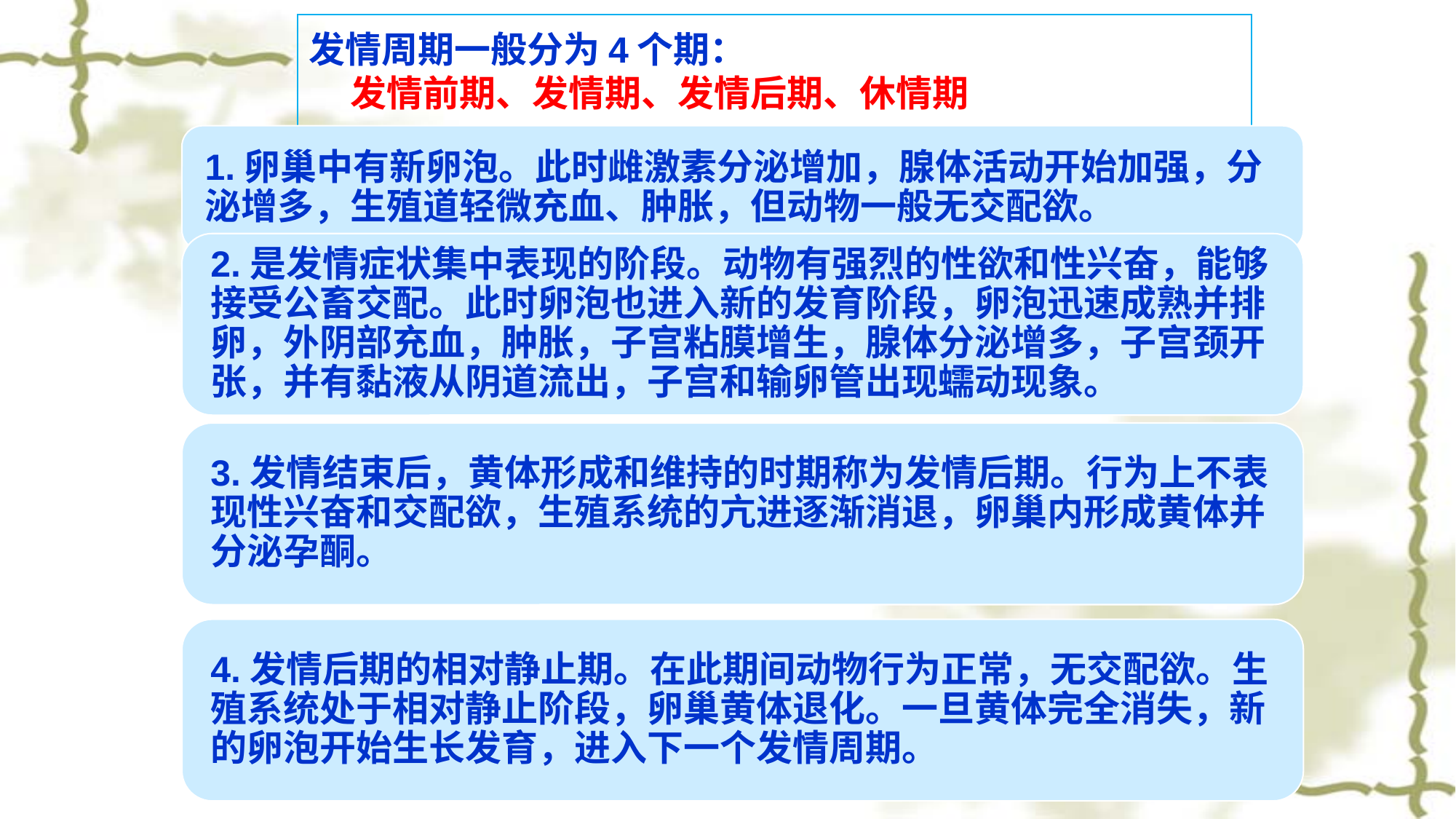

发情周期一般分为4个期：
    发情前期、发情期、发情后期、休情期
1.卵巢中有新卵泡。此时雌激素分泌增加，腺体活动开始加强，分泌增多，生殖道轻微充血、肿胀，但动物一般无交配欲。
2.是发情症状集中表现的阶段。动物有强烈的性欲和性兴奋，能够接受公畜交配。此时卵泡也进入新的发育阶段，卵泡迅速成熟并排卵，外阴部充血，肿胀，子宫粘膜增生，腺体分泌增多，子宫颈开张，并有黏液从阴道流出，子宫和输卵管出现蠕动现象。
3.发情结束后，黄体形成和维持的时期称为发情后期。行为上不表现性兴奋和交配欲，生殖系统的亢进逐渐消退，卵巢内形成黄体并分泌孕酮。
4.发情后期的相对静止期。在此期间动物行为正常，无交配欲。生殖系统处于相对静止阶段，卵巢黄体退化。一旦黄体完全消失，新的卵泡开始生长发育，进入下一个发情周期。